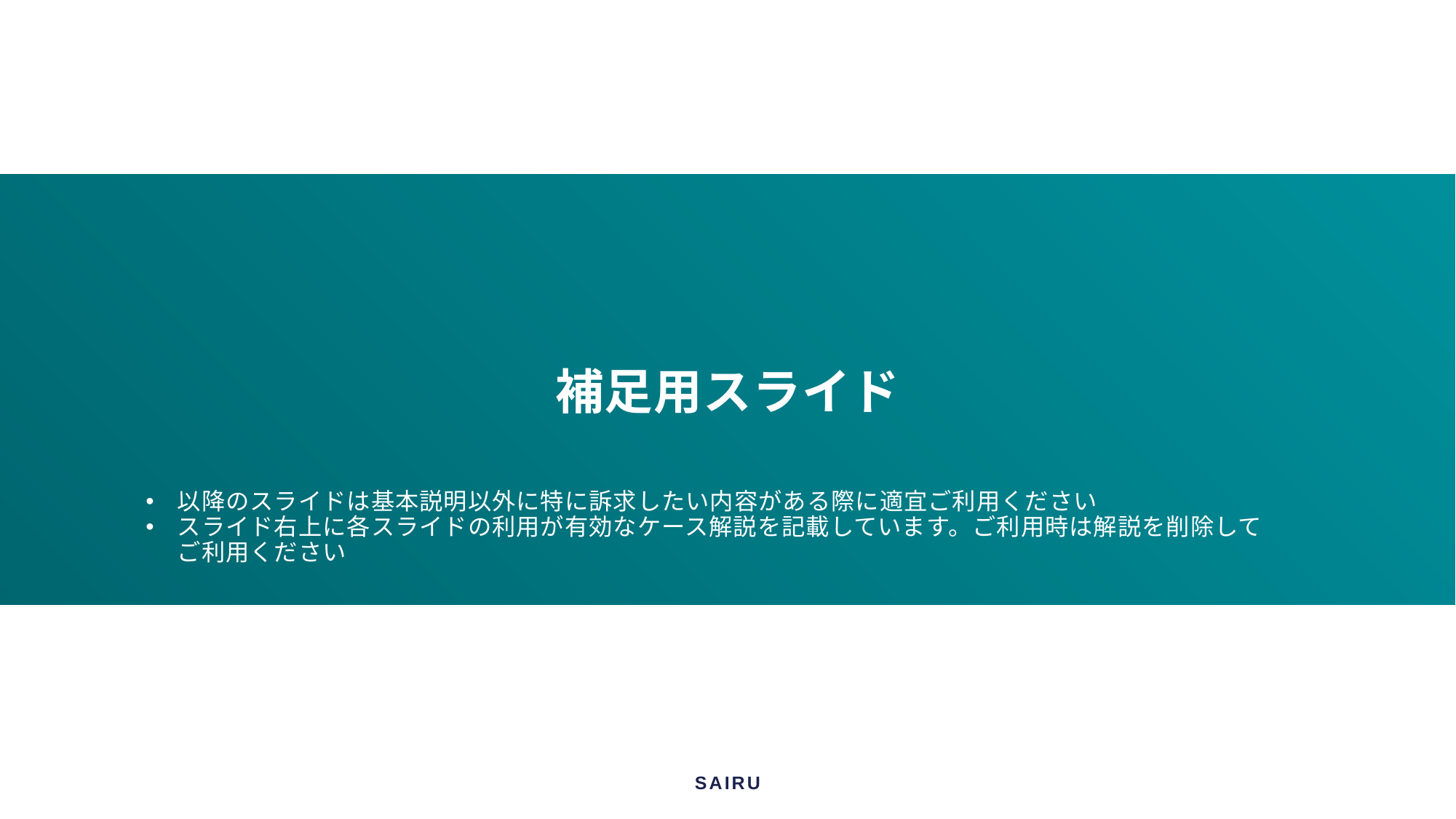

# 補足用スライド
以降のスライドは基本説明以外に特に訴求したい内容がある際に適宜ご利用ください
スライド右上に各スライドの利用が有効なケース解説を記載しています。ご利用時は解説を削除して
ご利用ください
SAIRU